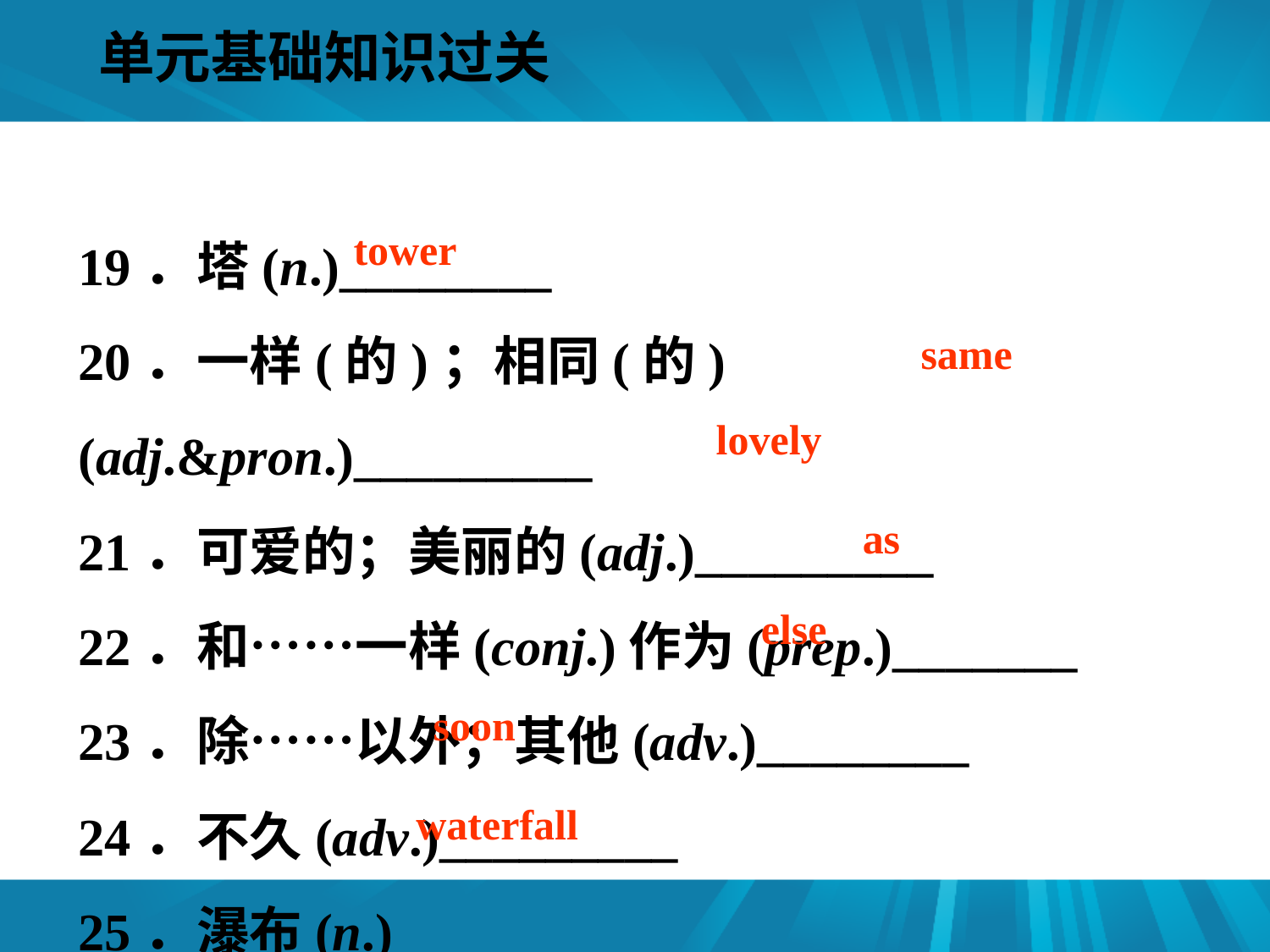

单元基础知识过关
#
19．塔(n.)________
20．一样(的)；相同(的)(adj.&pron.)_________
21．可爱的；美丽的(adj.)_________
22．和……一样(conj.)作为(prep.)_______
23．除……以外；其他(adv.)________
24．不久(adv.)_________
25．瀑布(n.)________
tower
same
lovely
as
else
soon
waterfall